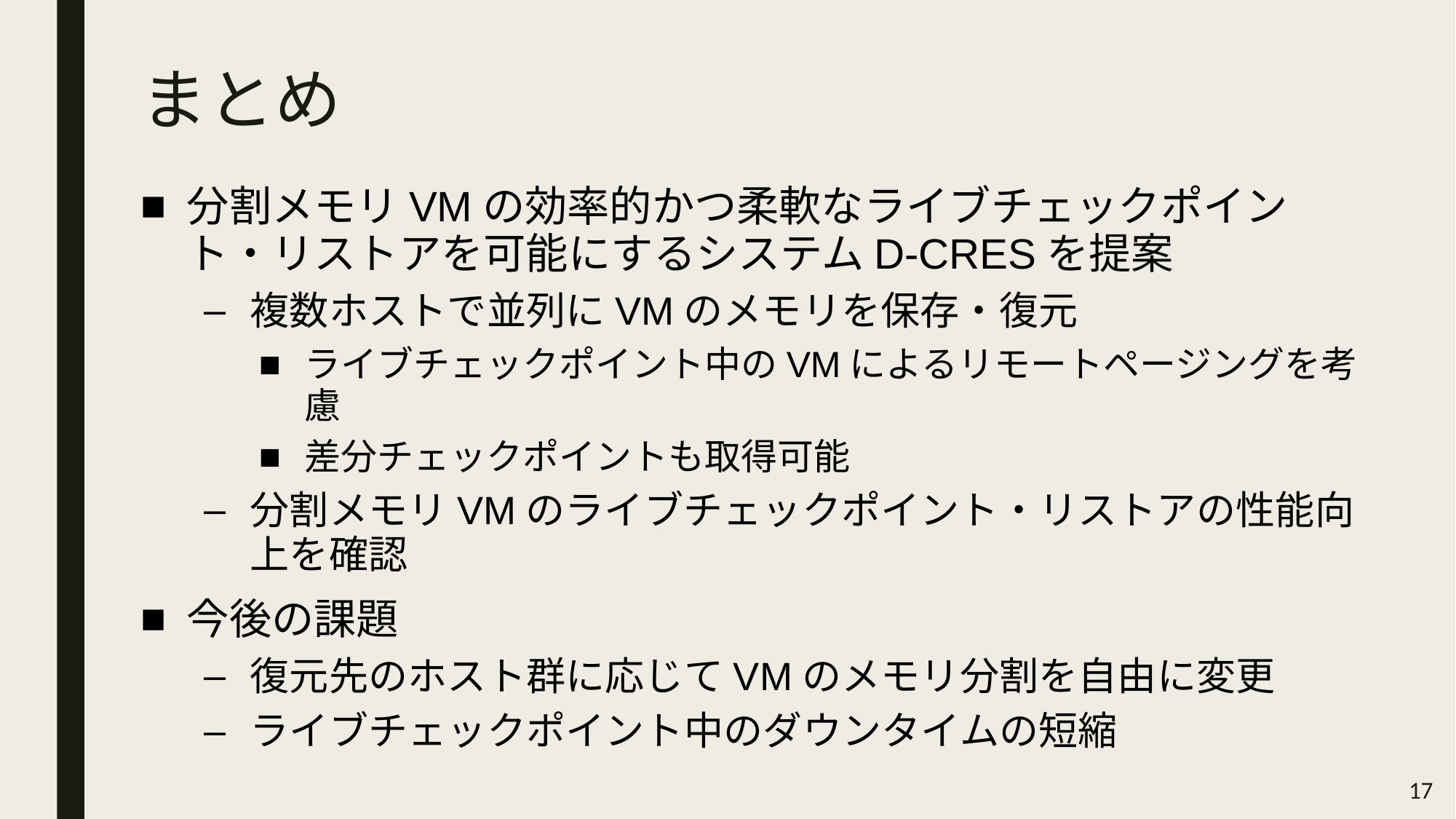

# まとめ
分割メモリVMの効率的かつ柔軟なライブチェックポイント・リストアを可能にするシステムD-CRESを提案
複数ホストで並列にVMのメモリを保存・復元
ライブチェックポイント中のVMによるリモートページングを考慮
差分チェックポイントも取得可能
分割メモリVMのライブチェックポイント・リストアの性能向上を確認
今後の課題
復元先のホスト群に応じてVMのメモリ分割を自由に変更
ライブチェックポイント中のダウンタイムの短縮
17